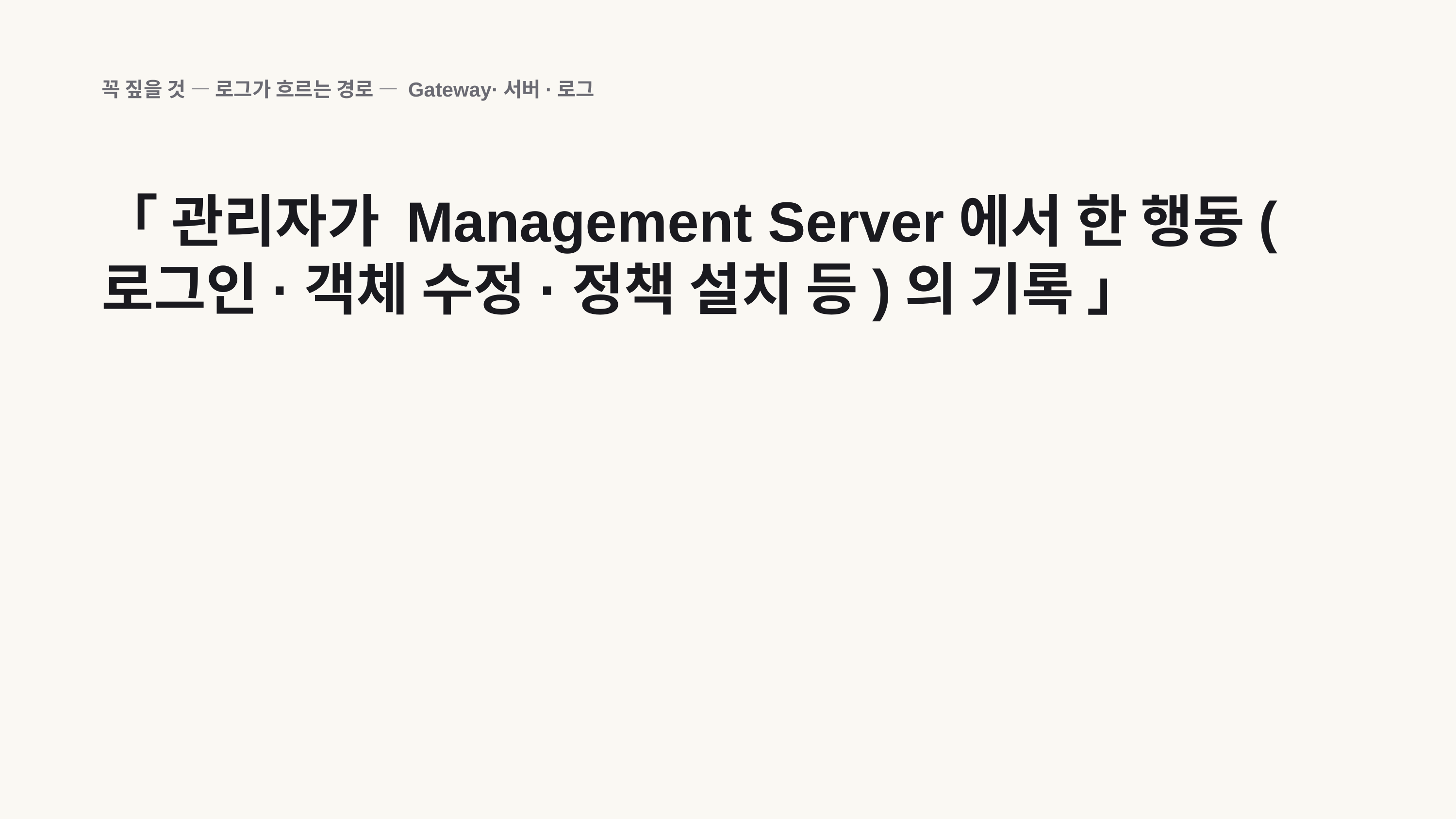

꼭 짚을 것 — 로그가 흐르는 경로 — Gateway·서버·로그
「 관리자가 Management Server에서 한 행동(로그인·객체 수정·정책 설치 등)의 기록 」